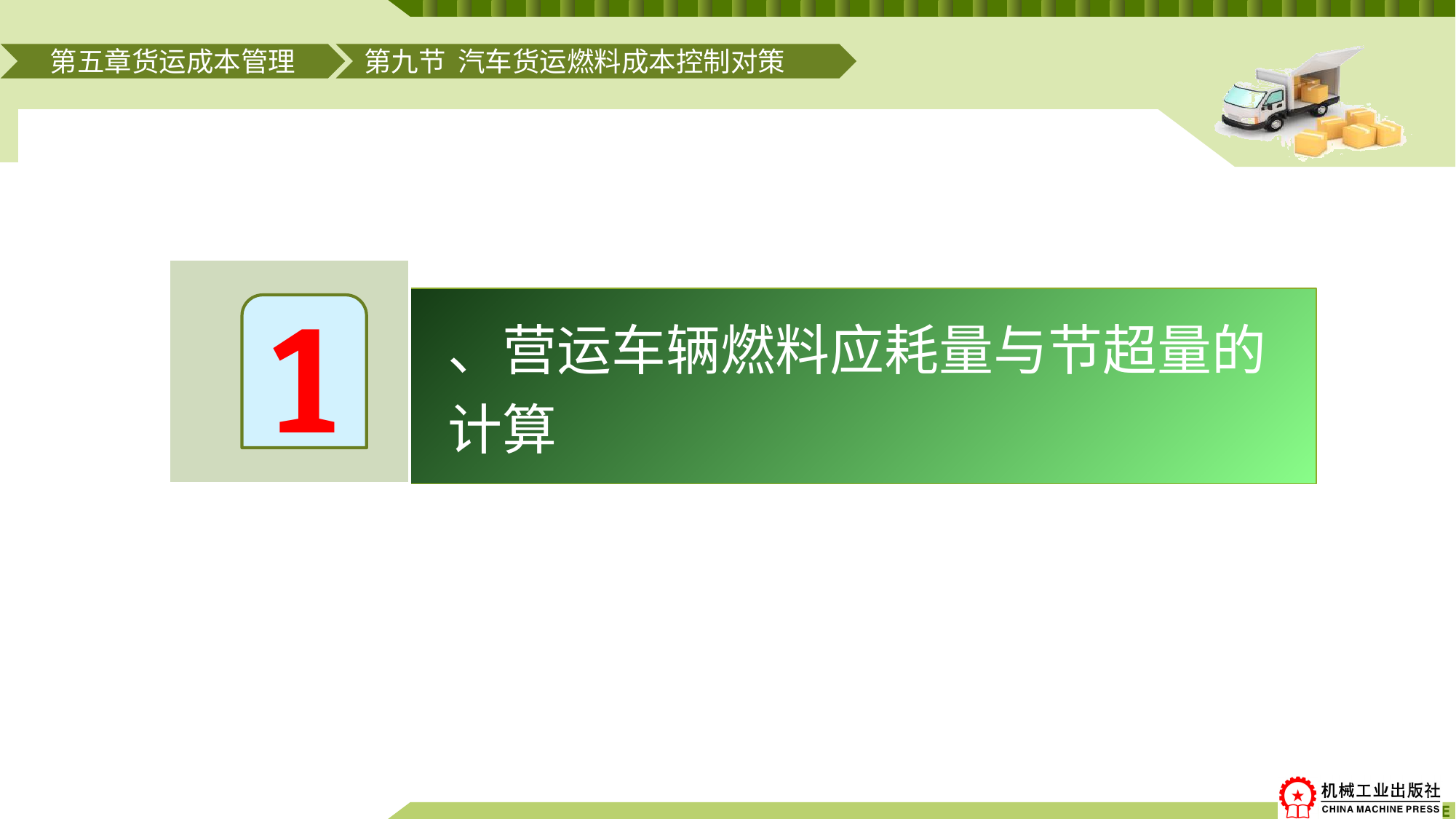

第五章货运成本管理
第九节  汽车货运燃料成本控制对策
、营运车辆燃料应耗量与节超量的计算
1